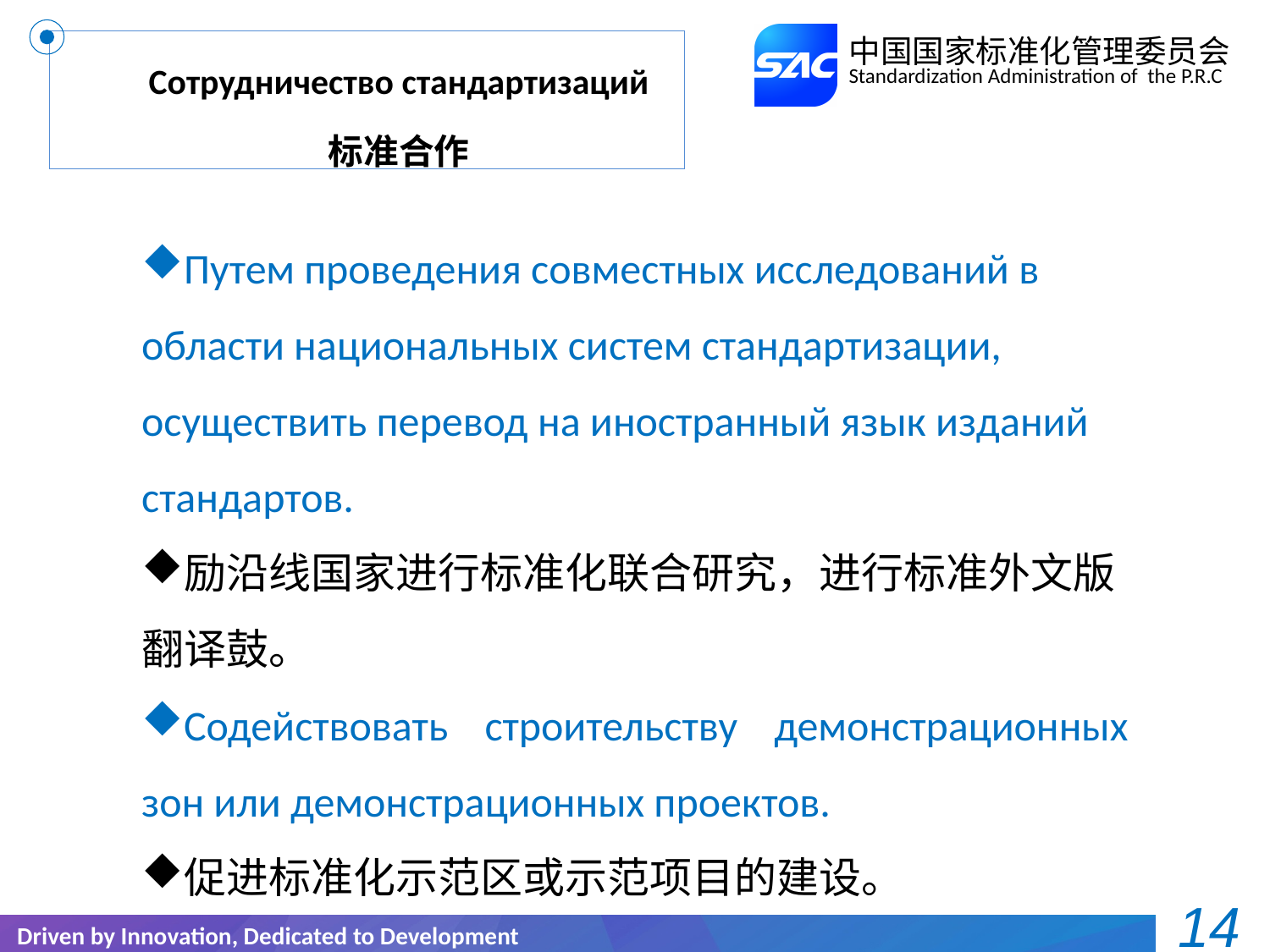

Сотрудничество стандартизаций
标准合作

Путем проведения совместных исследований в области национальных систем стандартизации, осуществить перевод на иностранный язык изданий стандартов.
励沿线国家进行标准化联合研究，进行标准外文版翻译鼓。
Содействовать строительству демонстрационных зон или демонстрационных проектов.
促进标准化示范区或示范项目的建设。